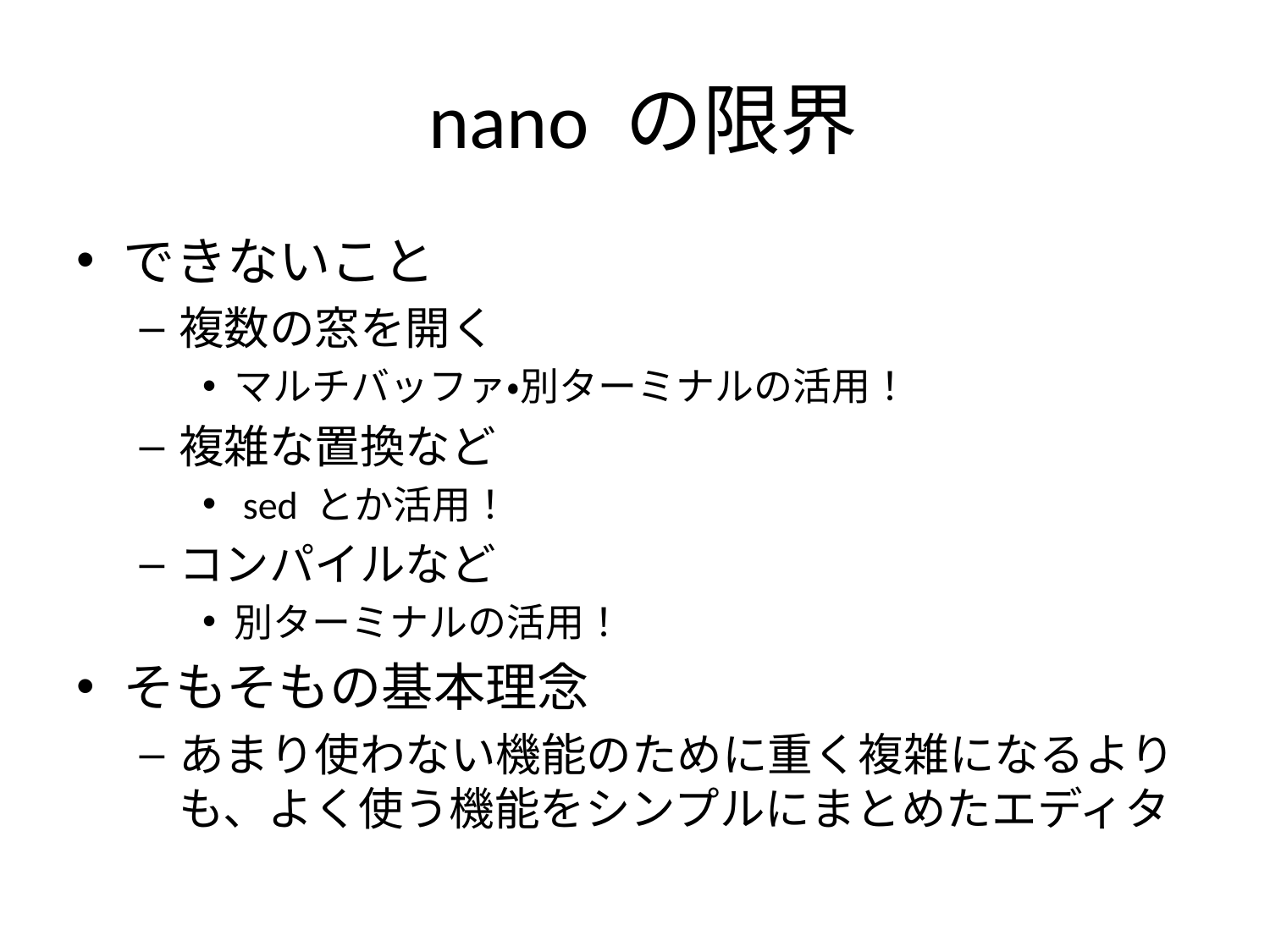

# nano の限界
できないこと
複数の窓を開く
マルチバッファ・別ターミナルの活用！
複雑な置換など
 sed とか活用！
コンパイルなど
別ターミナルの活用！
そもそもの基本理念
あまり使わない機能のために重く複雑になるよりも、よく使う機能をシンプルにまとめたエディタ